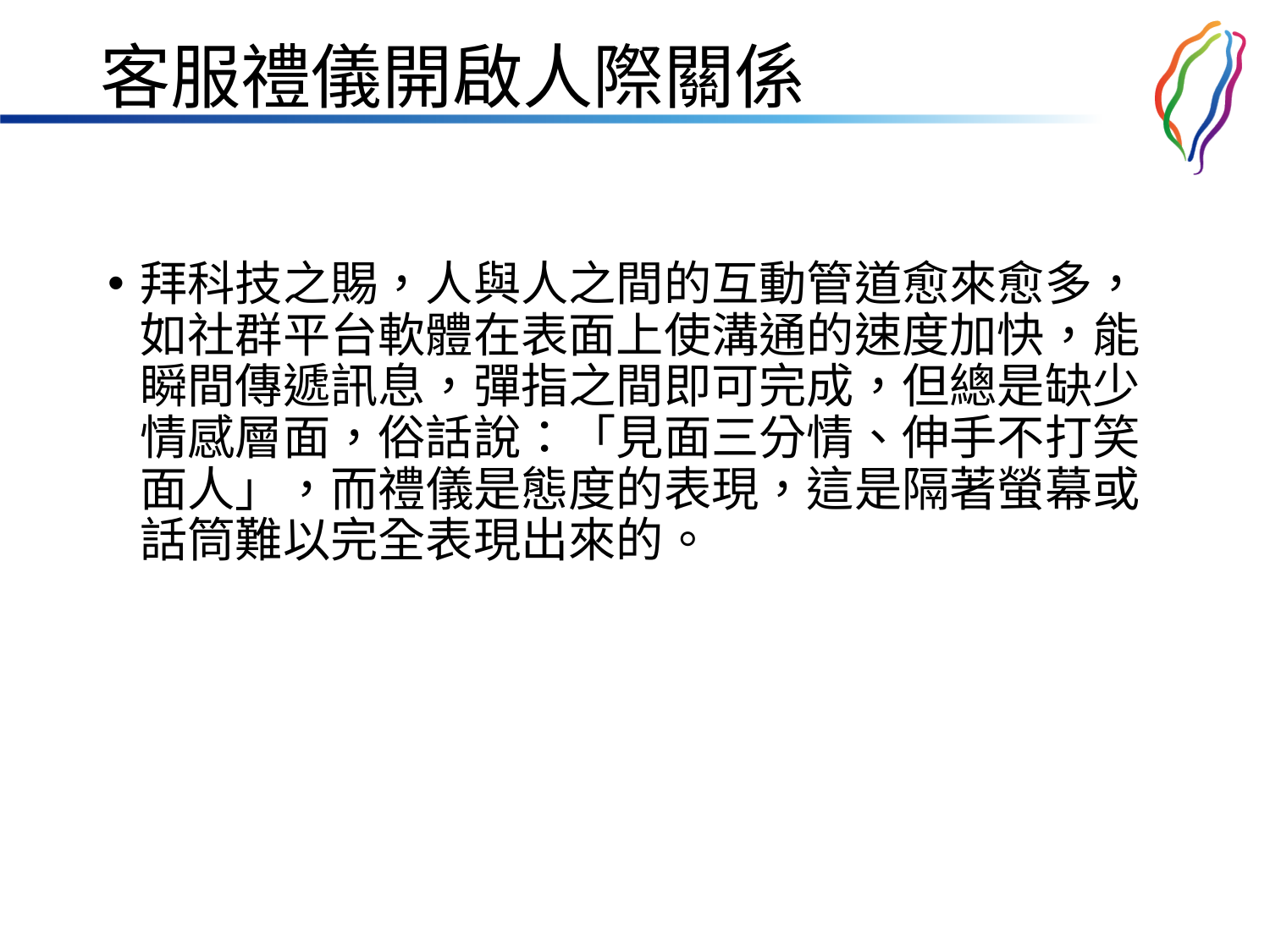

# 客服禮儀開啟人際關係
拜科技之賜，人與人之間的互動管道愈來愈多，如社群平台軟體在表面上使溝通的速度加快，能瞬間傳遞訊息，彈指之間即可完成，但總是缺少情感層面，俗話說：「見面三分情、伸手不打笑面人」，而禮儀是態度的表現，這是隔著螢幕或話筒難以完全表現出來的。